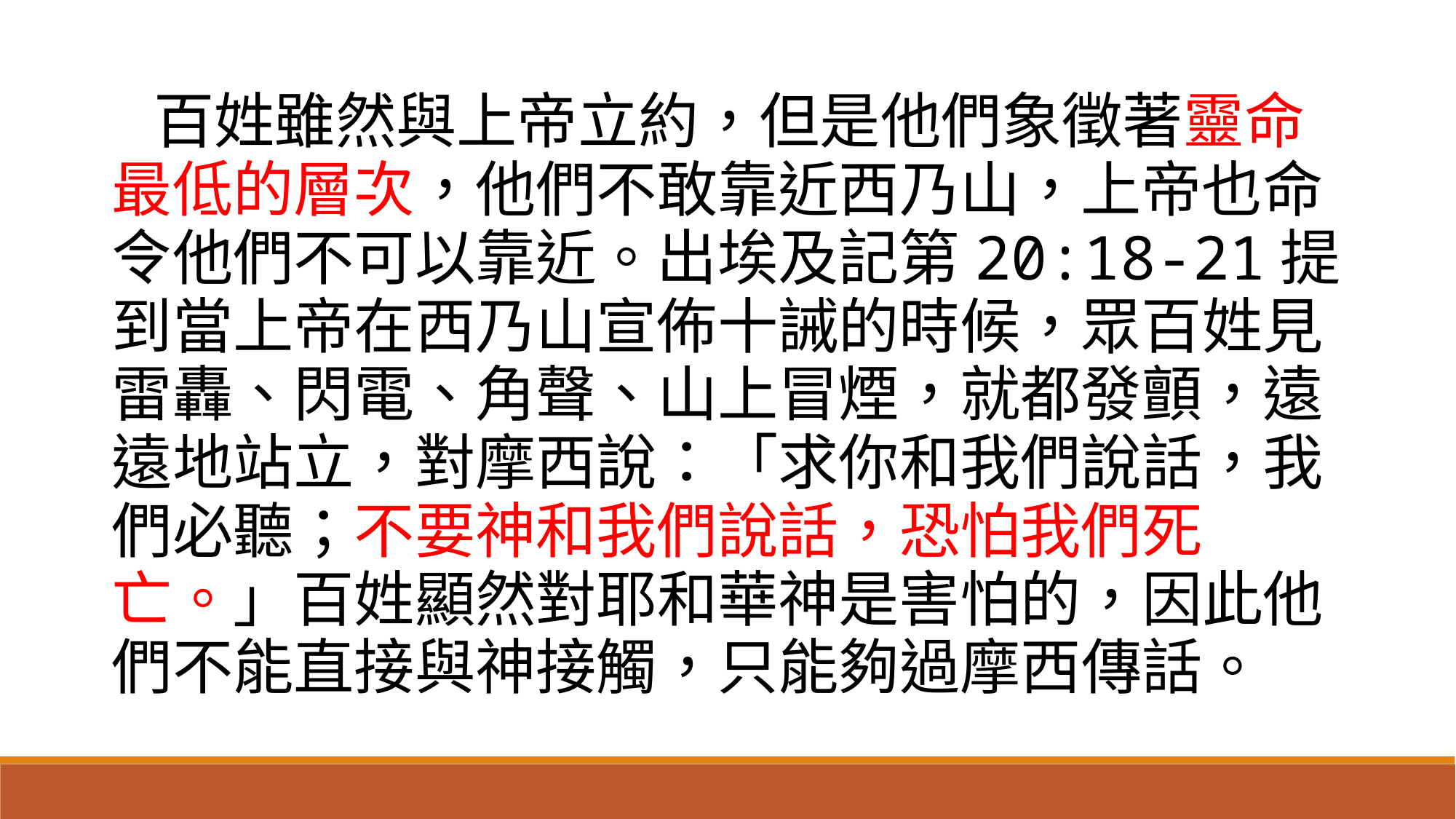

百姓雖然與上帝立約，但是他們象徵著靈命最低的層次，他們不敢靠近西乃山，上帝也命令他們不可以靠近。出埃及記第20:18-21提到當上帝在西乃山宣佈十誡的時候，眾百姓見雷轟、閃電、角聲、山上冒煙，就都發顫，遠遠地站立，對摩西說：「求你和我們說話，我們必聽；不要神和我們說話，恐怕我們死亡。」百姓顯然對耶和華神是害怕的，因此他們不能直接與神接觸，只能夠過摩西傳話。